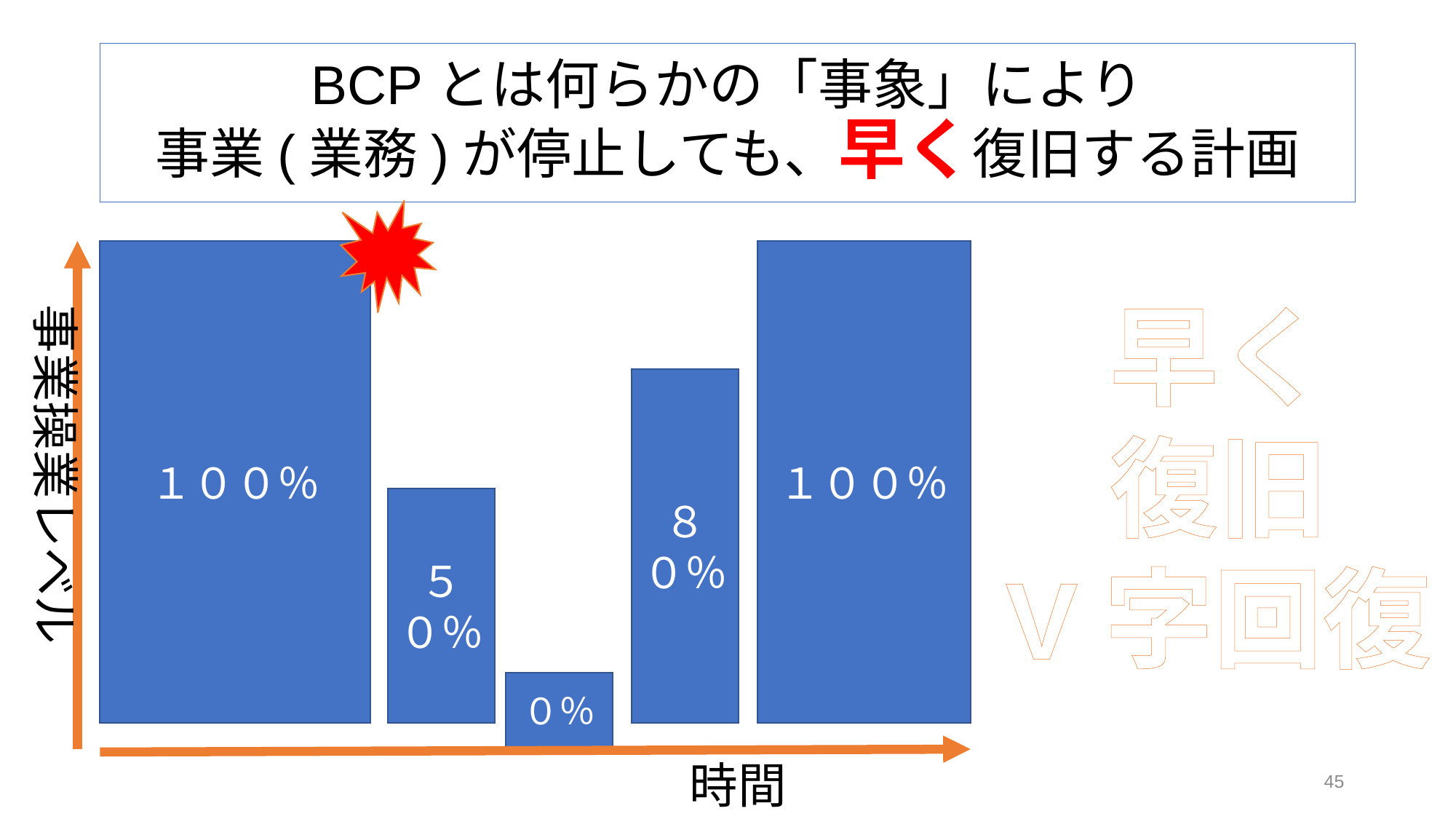

# BCPとは何らかの「事象」により 事業(業務)が停止しても、早く復旧する計画

１００％
１００％
早く
復旧
V字回復
事業操業レベル
８０％
５０％
０％
時間
45